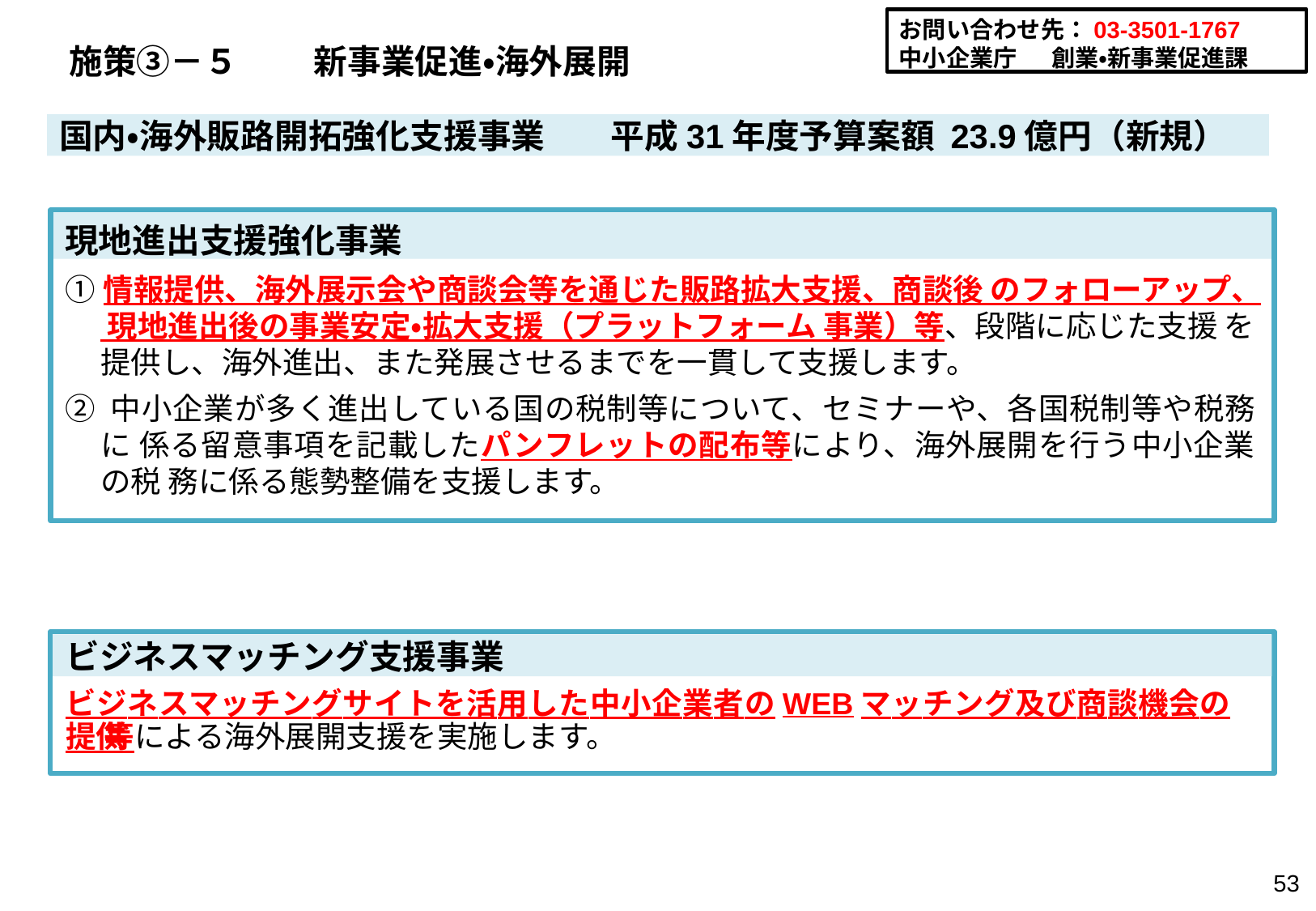

お問い合わせ先：03-3501-1767 中小企業庁	創業・新事業促進課
# 施策③－５	新事業促進・海外展開
国内・海外販路開拓強化支援事業	平成31年度予算案額 23.9億円（新規）
現地進出支援強化事業
①情報提供、海外展示会や商談会等を通じた販路拡大支援、商談後 のフォローアップ、 現地進出後の事業安定・拡大支援（プラットフォーム 事業）等、段階に応じた支援 を提供し、海外進出、また発展させるまでを一貫して支援します。
② 中小企業が多く進出している国の税制等について、セミナーや、各国税制等や税務に 係る留意事項を記載したパンフレットの配布等により、海外展開を行う中小企業の税 務に係る態勢整備を支援します。

ビジネスマッチング支援事業
ビジネスマッチングサイトを活用した中小企業者のWEBマッチング及び商談機会の提供 等による海外展開支援を実施します。
53